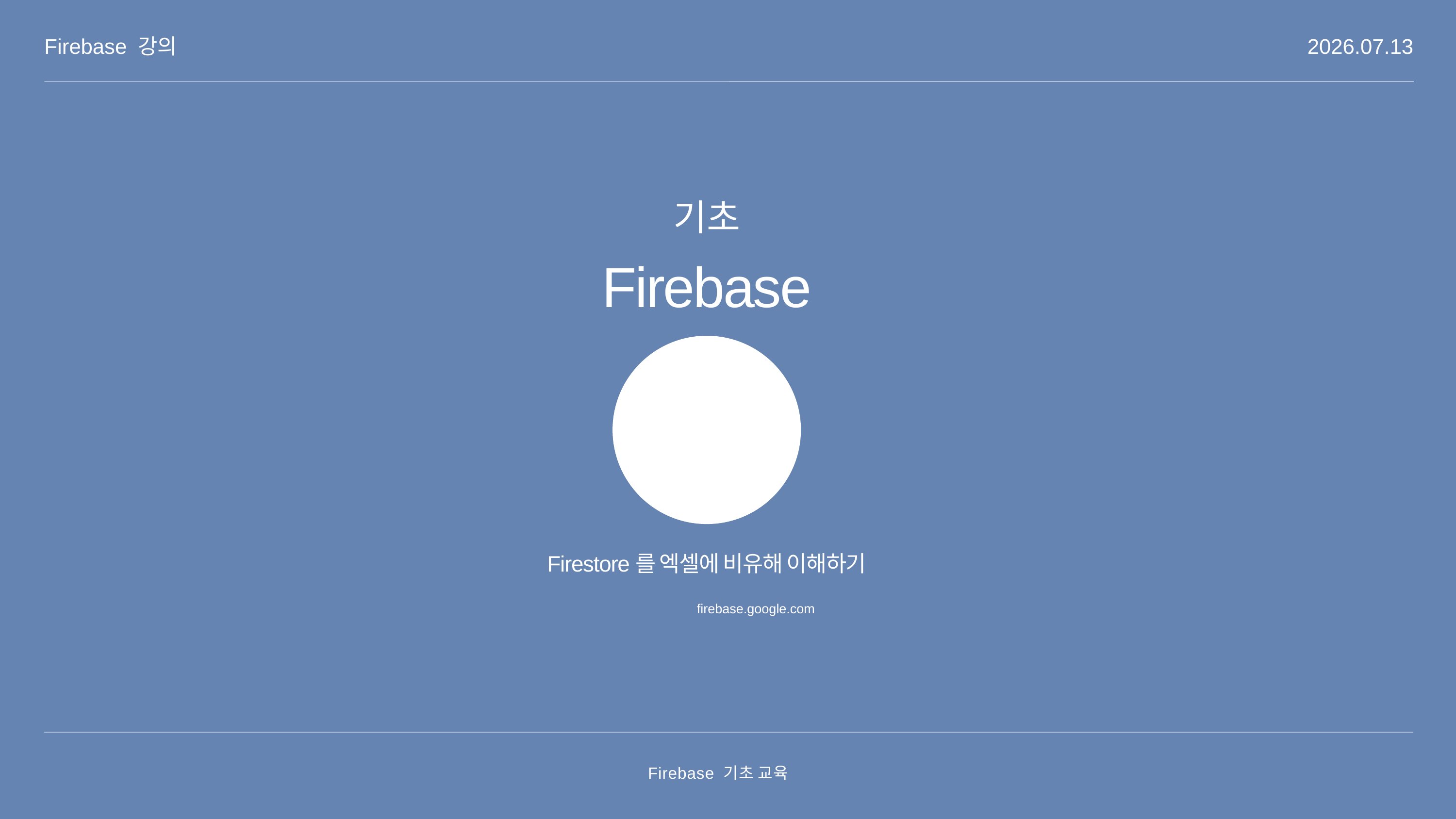

Firebase 강의
2026.07.13

기초
Firebase

Firestore를 엑셀에 비유해 이해하기

firebase.google.com

Firebase 기초 교육